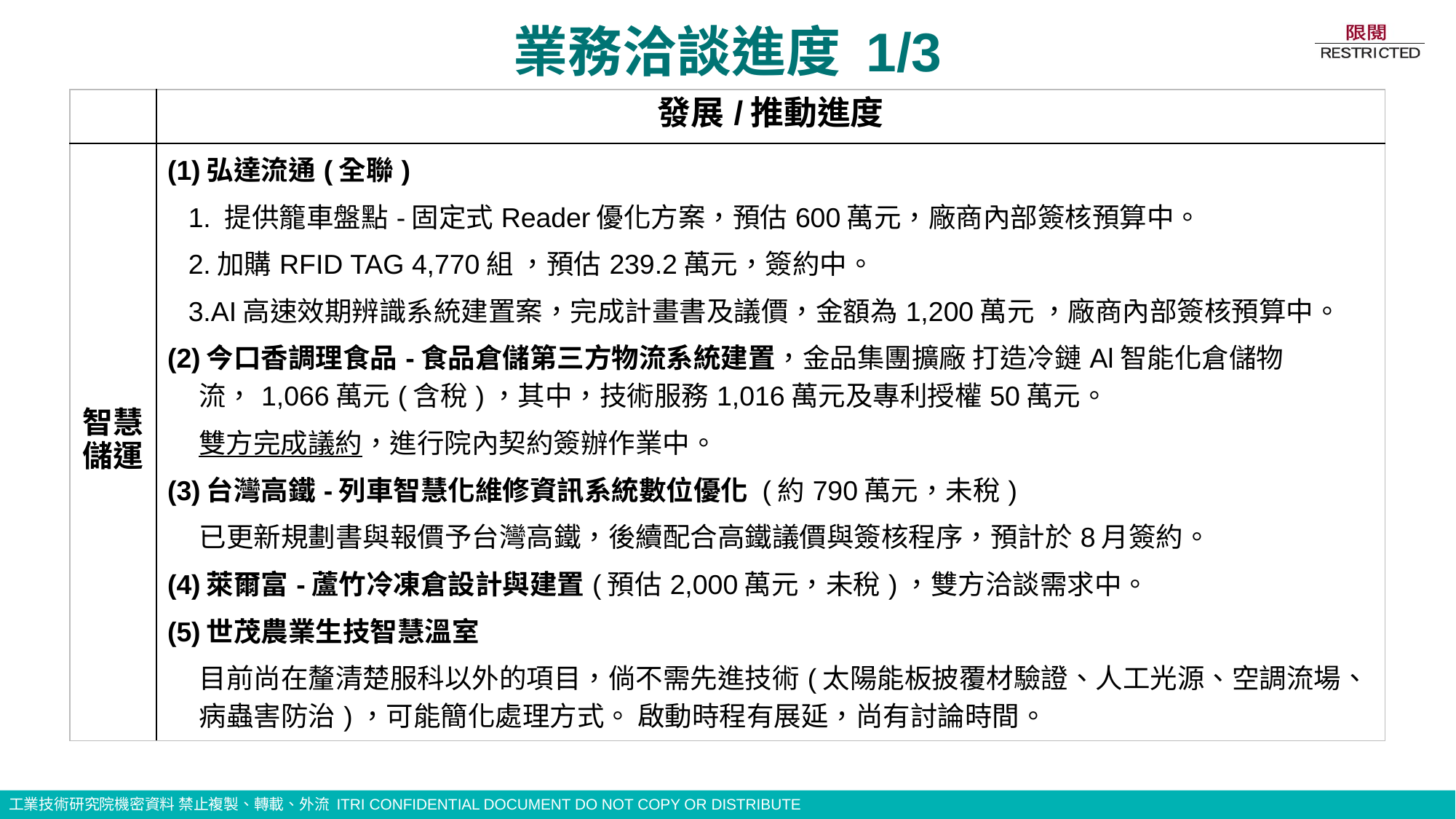

# 業務洽談進度 1/3
|  | 發展/推動進度 |
| --- | --- |
| 智慧儲運 | (1)弘達流通(全聯) 1. 提供籠車盤點-固定式Reader優化方案，預估600萬元，廠商內部簽核預算中。 2.加購RFID TAG 4,770組 ，預估239.2萬元，簽約中。 3.AI高速效期辨識系統建置案，完成計畫書及議價，金額為1,200萬元 ，廠商內部簽核預算中。 (2)今口香調理食品-食品倉儲第三方物流系統建置，金品集團擴廠 打造冷鏈Al智能化倉儲物流，1,066萬元(含稅)，其中，技術服務1,016萬元及專利授權50萬元。 雙方完成議約，進行院內契約簽辦作業中。 (3)台灣高鐵-列車智慧化維修資訊系統數位優化 (約790萬元，未稅) 已更新規劃書與報價予台灣高鐵，後續配合高鐵議價與簽核程序，預計於8月簽約。 (4)萊爾富-蘆竹冷凍倉設計與建置(預估2,000萬元，未稅)，雙方洽談需求中。 (5)世茂農業生技智慧溫室 目前尚在釐清楚服科以外的項目，倘不需先進技術(太陽能板披覆材驗證、人工光源、空調流場、病蟲害防治)，可能簡化處理方式。 啟動時程有展延，尚有討論時間。 |